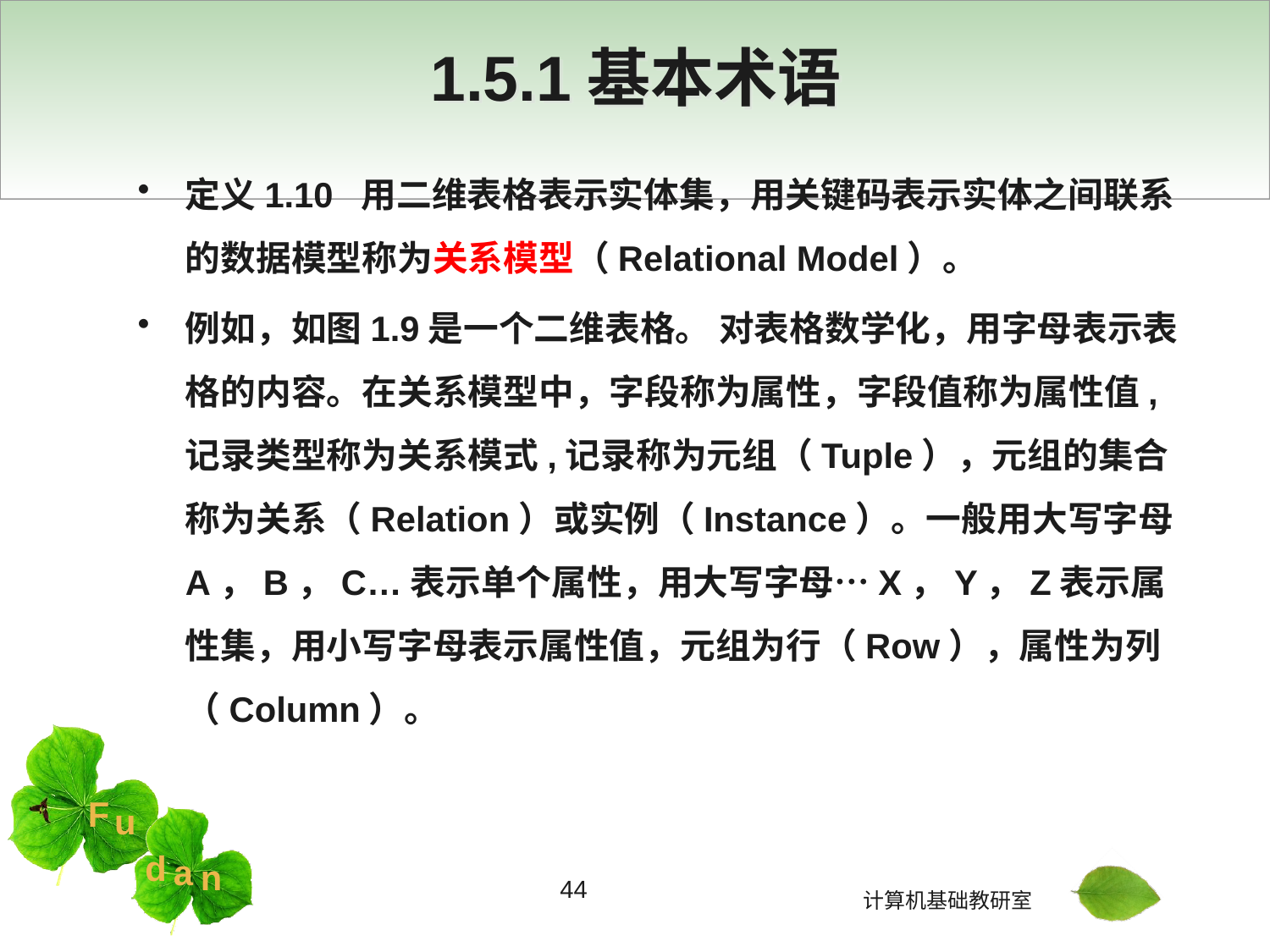

# 1.5.1基本术语
定义1.10  用二维表格表示实体集，用关键码表示实体之间联系的数据模型称为关系模型（Relational Model）。
例如，如图1.9是一个二维表格。 对表格数学化，用字母表示表格的内容。在关系模型中，字段称为属性，字段值称为属性值,记录类型称为关系模式,记录称为元组（Tuple），元组的集合称为关系（Relation）或实例（Instance）。一般用大写字母A，B，C…表示单个属性，用大写字母…X，Y，Z表示属性集，用小写字母表示属性值，元组为行（Row），属性为列（Column）。

44